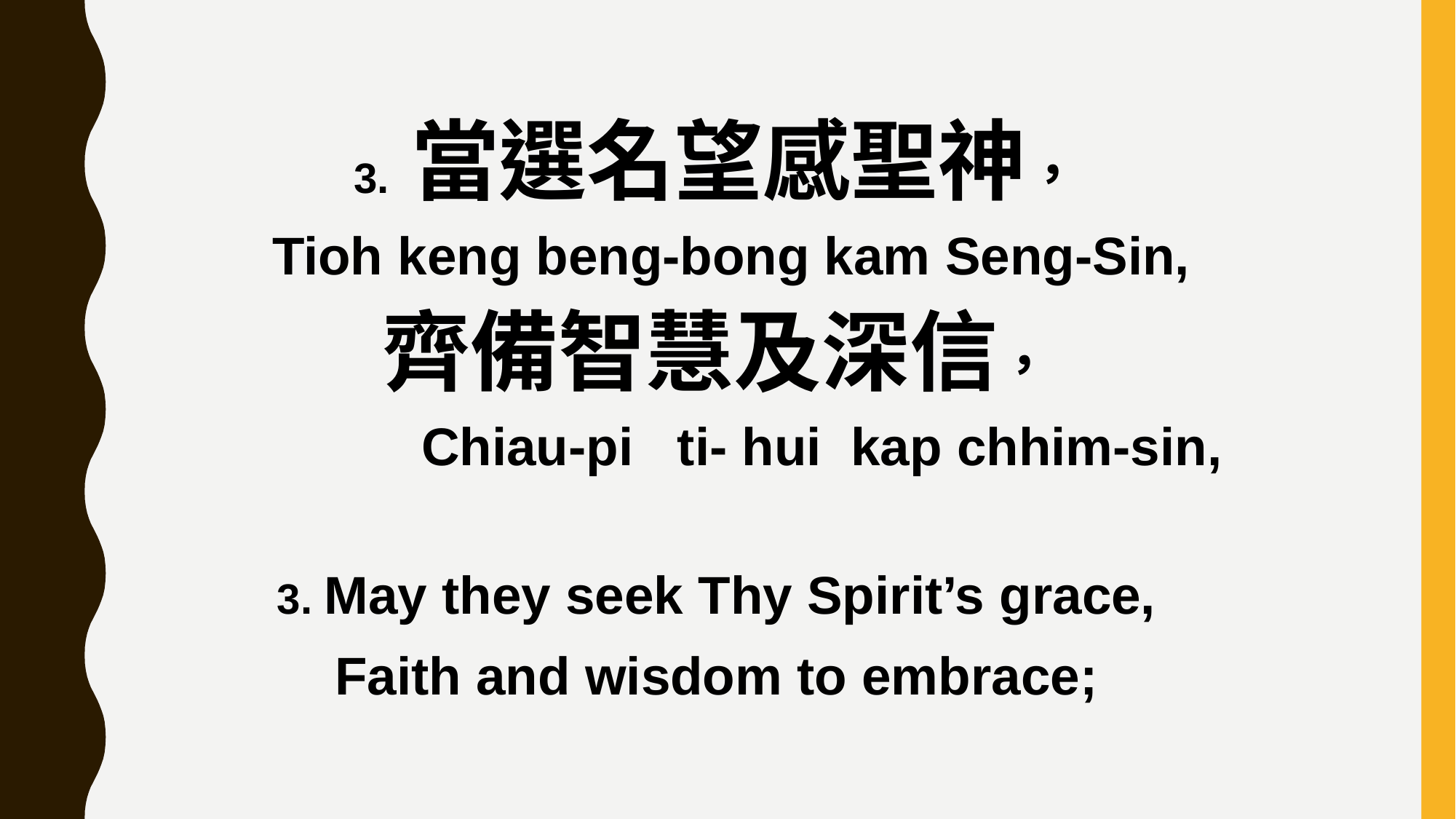

3. 當選名望感聖神，
  Tioh keng beng-bong kam Seng-Sin,
齊備智慧及深信，
                 Chiau-pi   ti- hui  kap chhim-sin,

3. May they seek Thy Spirit’s grace,
Faith and wisdom to embrace;